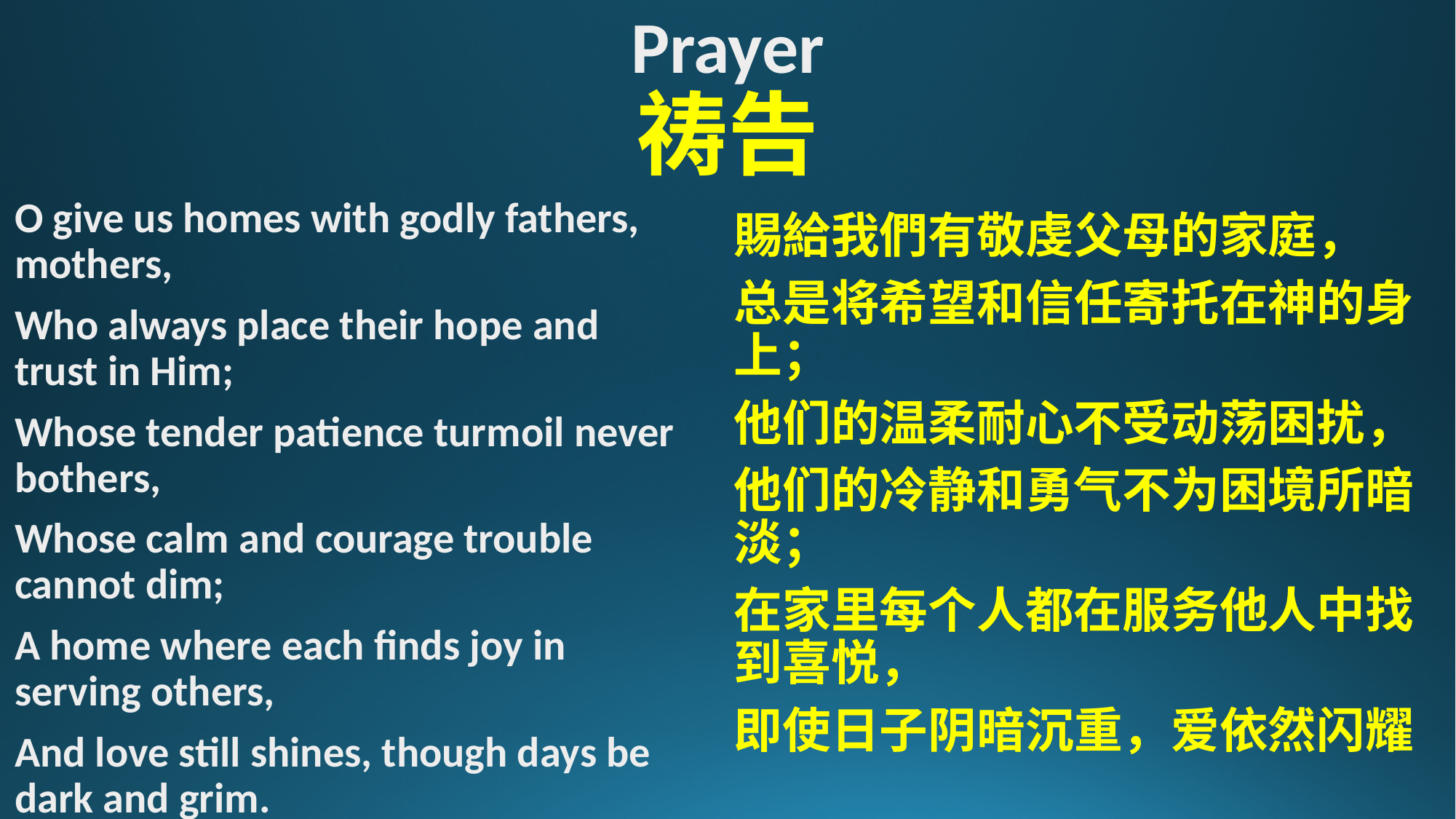

# Prayer 祷告
O give us homes with godly fathers, mothers,
Who always place their hope and trust in Him;
Whose tender patience turmoil never bothers,
Whose calm and courage trouble cannot dim;
A home where each finds joy in serving others,
And love still shines, though days be dark and grim.
賜給我們有敬虔父母的家庭，
总是将希望和信任寄托在神的身上；
他们的温柔耐心不受动荡困扰，
他们的冷静和勇气不为困境所暗淡；
在家里每个人都在服务他人中找到喜悦，
即使日子阴暗沉重，爱依然闪耀